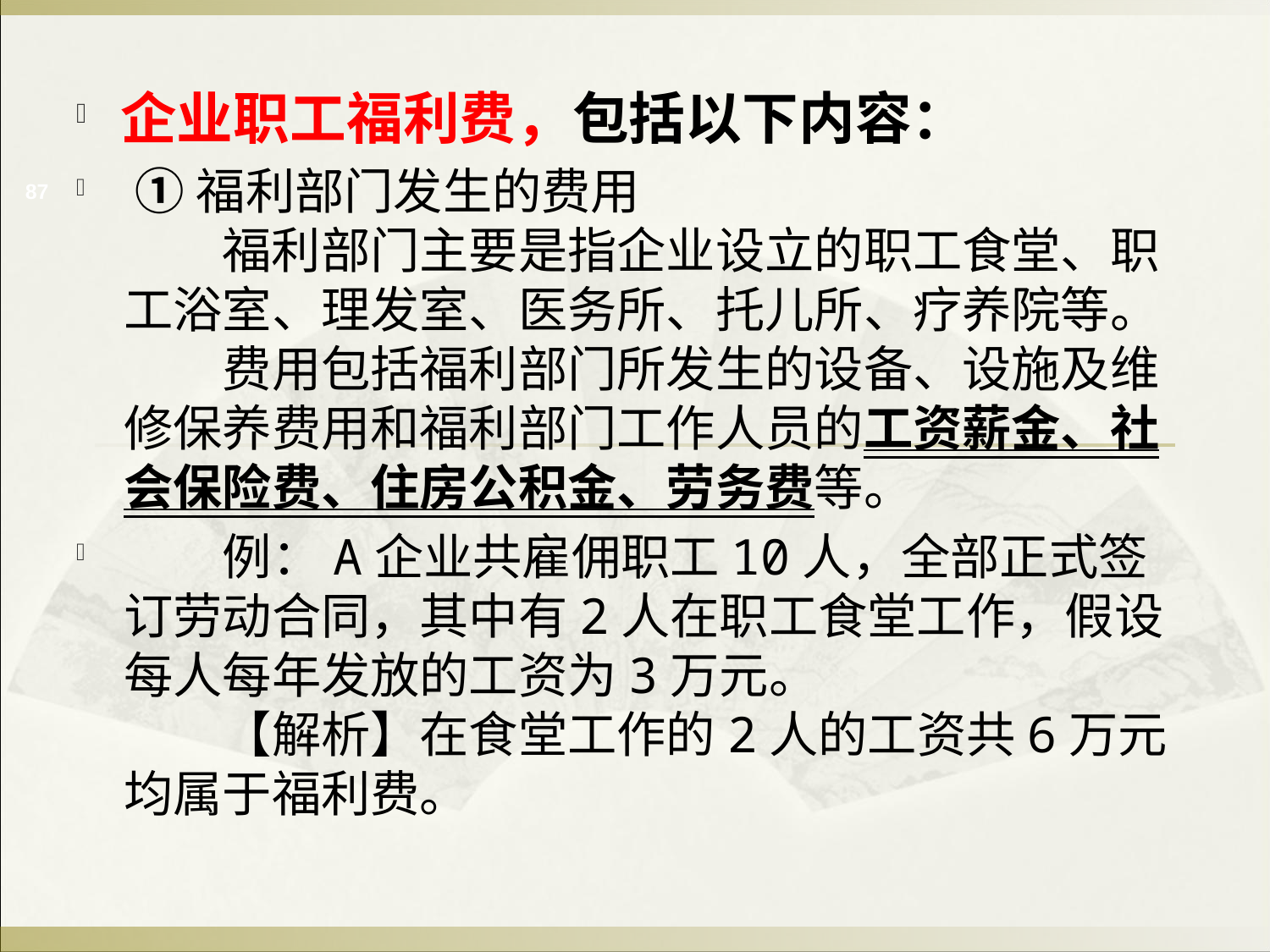

企业职工福利费，包括以下内容：
 ①福利部门发生的费用
　　福利部门主要是指企业设立的职工食堂、职工浴室、理发室、医务所、托儿所、疗养院等。
　　费用包括福利部门所发生的设备、设施及维修保养费用和福利部门工作人员的工资薪金、社会保险费、住房公积金、劳务费等。
　　例：A企业共雇佣职工10人，全部正式签订劳动合同，其中有2人在职工食堂工作，假设每人每年发放的工资为3万元。
　　【解析】在食堂工作的2人的工资共6万元均属于福利费。

87